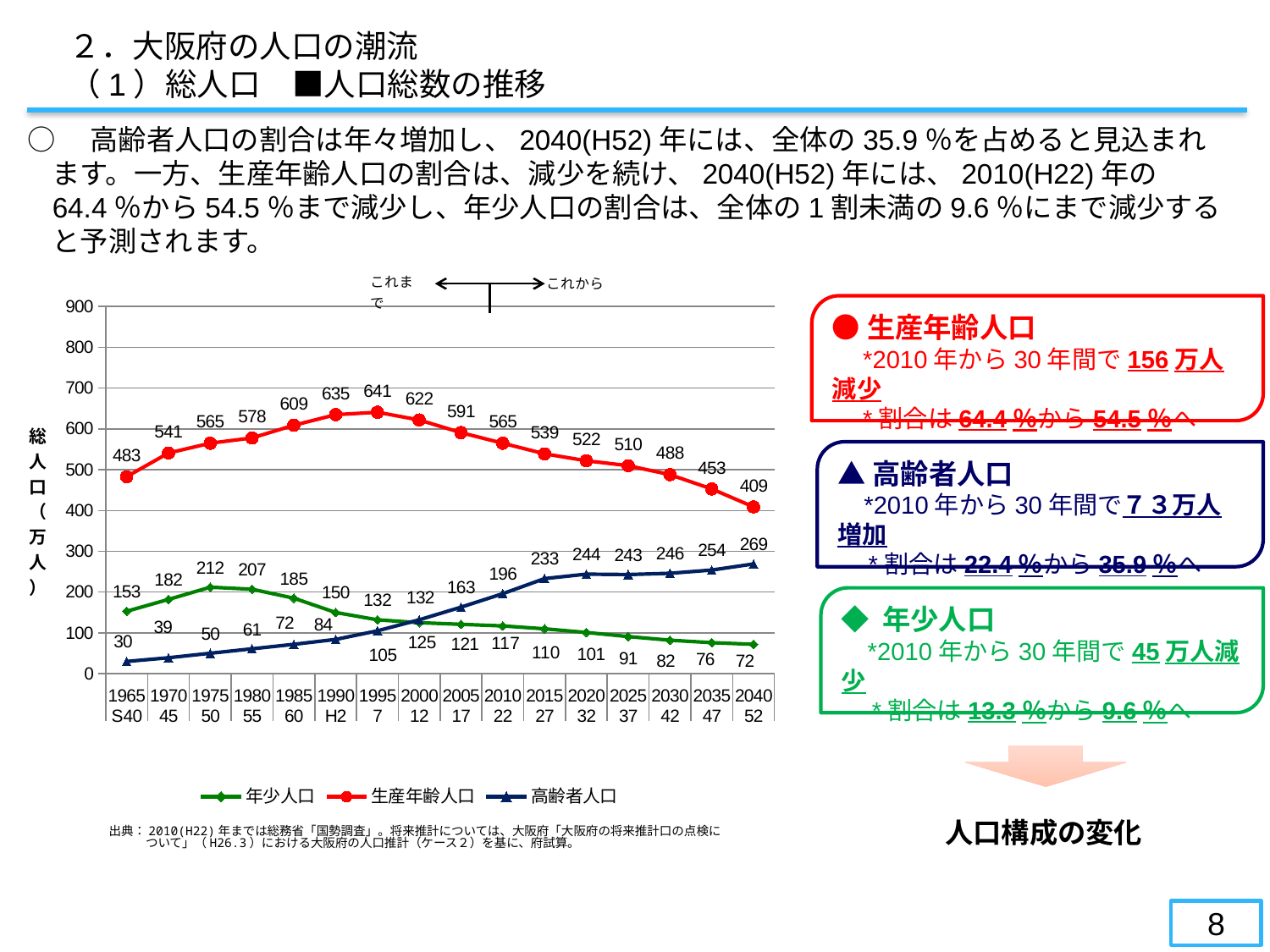

２．大阪府の人口の潮流
　（1）総人口　■人口総数の推移

○　高齢者人口の割合は年々増加し、2040(H52)年には、全体の35.9％を占めると見込まれます。一方、生産年齢人口の割合は、減少を続け、2040(H52)年には、2010(H22)年の64.4％から54.5％まで減少し、年少人口の割合は、全体の1割未満の9.6％にまで減少すると予測されます。

### Chart

| Category | 年少人口 | 生産年齢人口 | 高齢者人口 |
|---|---|---|---|
| 1965 | 153.0 | 483.0 | 30.0 |
| 1970 | 182.0 | 541.0 | 39.0 |
| 1975 | 212.0 | 565.0 | 50.0 |
| 1980 | 207.0 | 578.0 | 61.0 |
| 1985 | 185.0 | 609.0 | 72.0 |
| 1990 | 150.0 | 635.0 | 84.0 |
| 1995 | 132.0 | 641.0 | 105.0 |
| 2000 | 125.0 | 622.0 | 132.0 |
| 2005 | 121.0 | 591.0 | 163.0 |
| 2010 | 117.0 | 565.0 | 196.0 |
| 2015 | 110.0 | 539.0 | 233.0 |
| 2020 | 101.0 | 522.0 | 244.0 |
| 2025 | 91.0 | 510.0 | 243.0 |
| 2030 | 82.0 | 488.0 | 246.0 |
| 2035 | 76.0 | 453.0 | 254.0 |
| 2040 | 72.0 | 409.0 | 269.0 |
●生産年齢人口
　*2010年から30年間で156万人減少
　*割合は64.4％から54.5％へ
▲高齢者人口
　*2010年から30年間で７３万人増加
　*割合は22.4％から35.9％へ
◆ 年少人口
　*2010年から30年間で45万人減少
　*割合は13.3％から9.6％へ

人口構成の変化
出典：2010(H22)年までは総務省「国勢調査」。将来推計については、大阪府「大阪府の将来推計口の点検に
　　　ついて」（H26.3）における大阪府の人口推計（ケース２）を基に、府試算。
8